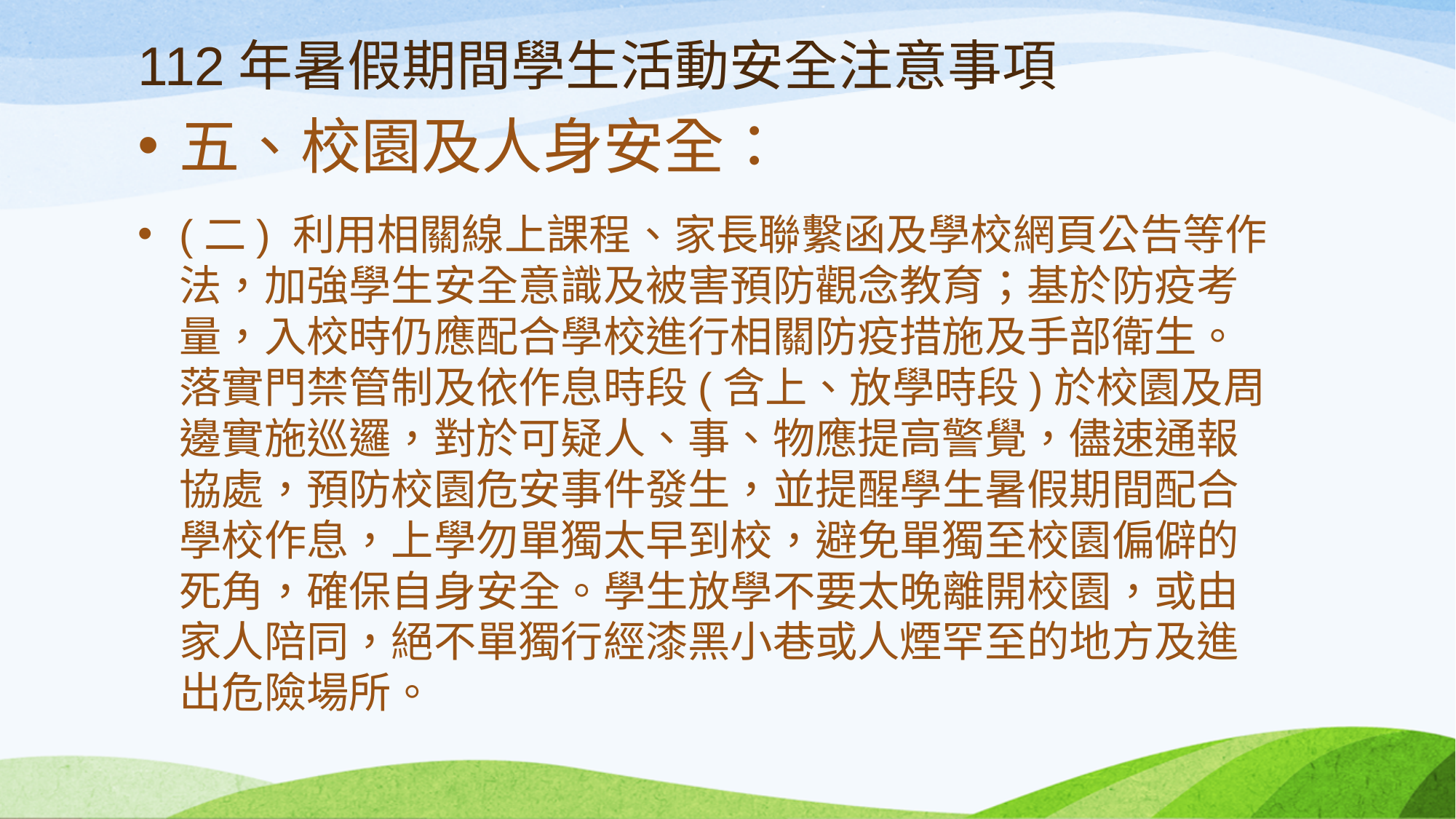

# 112年暑假期間學生活動安全注意事項
五、校園及人身安全：
(二) 利用相關線上課程、家長聯繫函及學校網頁公告等作法，加強學生安全意識及被害預防觀念教育；基於防疫考量，入校時仍應配合學校進行相關防疫措施及手部衛生。落實門禁管制及依作息時段(含上、放學時段)於校園及周邊實施巡邏，對於可疑人、事、物應提高警覺，儘速通報協處，預防校園危安事件發生，並提醒學生暑假期間配合學校作息，上學勿單獨太早到校，避免單獨至校園偏僻的死角，確保自身安全。學生放學不要太晚離開校園，或由家人陪同，絕不單獨行經漆黑小巷或人煙罕至的地方及進出危險場所。